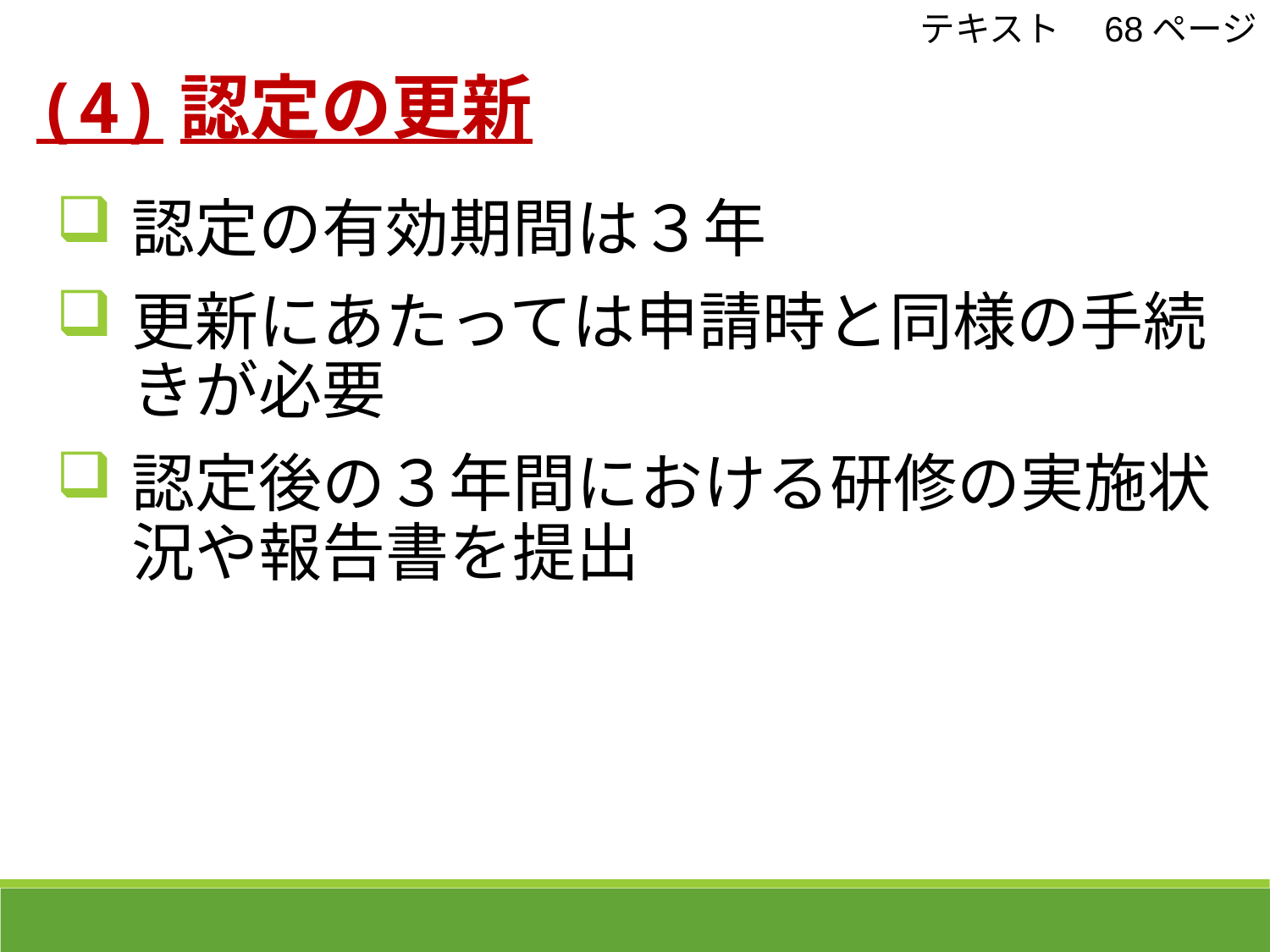

テキスト　68ページ
 (4)認定の更新
認定の有効期間は３年
更新にあたっては申請時と同様の手続きが必要
認定後の３年間における研修の実施状況や報告書を提出